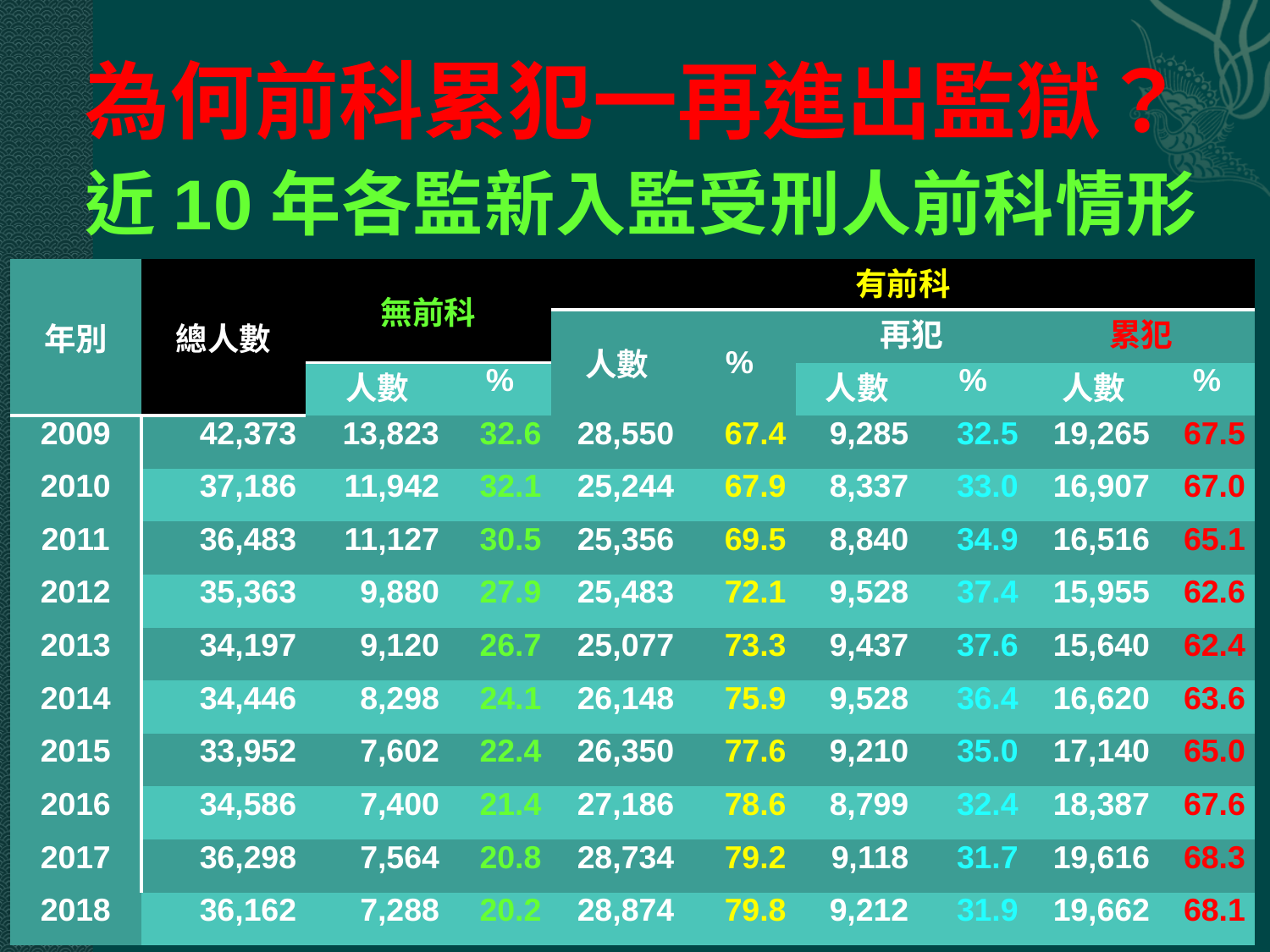

為何前科累犯一再進出監獄？
# 近10年各監新入監受刑人前科情形
| 年別 | 總人數 | 無前科 |  | 有前科 |  |  |  |  |  |
| --- | --- | --- | --- | --- | --- | --- | --- | --- | --- |
|  |  |  |  | 人數 | % | 再犯 |  | 累犯 |  |
|  |  | 人數 | % |  |  | 人數 | % | 人數 | % |
| 2009 | 42,373 | 13,823 | 32.6 | 28,550 | 67.4 | 9,285 | 32.5 | 19,265 | 67.5 |
| 2010 | 37,186 | 11,942 | 32.1 | 25,244 | 67.9 | 8,337 | 33.0 | 16,907 | 67.0 |
| 2011 | 36,483 | 11,127 | 30.5 | 25,356 | 69.5 | 8,840 | 34.9 | 16,516 | 65.1 |
| 2012 | 35,363 | 9,880 | 27.9 | 25,483 | 72.1 | 9,528 | 37.4 | 15,955 | 62.6 |
| 2013 | 34,197 | 9,120 | 26.7 | 25,077 | 73.3 | 9,437 | 37.6 | 15,640 | 62.4 |
| 2014 | 34,446 | 8,298 | 24.1 | 26,148 | 75.9 | 9,528 | 36.4 | 16,620 | 63.6 |
| 2015 | 33,952 | 7,602 | 22.4 | 26,350 | 77.6 | 9,210 | 35.0 | 17,140 | 65.0 |
| 2016 | 34,586 | 7,400 | 21.4 | 27,186 | 78.6 | 8,799 | 32.4 | 18,387 | 67.6 |
| 2017 | 36,298 | 7,564 | 20.8 | 28,734 | 79.2 | 9,118 | 31.7 | 19,616 | 68.3 |
| 2018 | 36,162 | 7,288 | 20.2 | 28,874 | 79.8 | 9,212 | 31.9 | 19,662 | 68.1 |